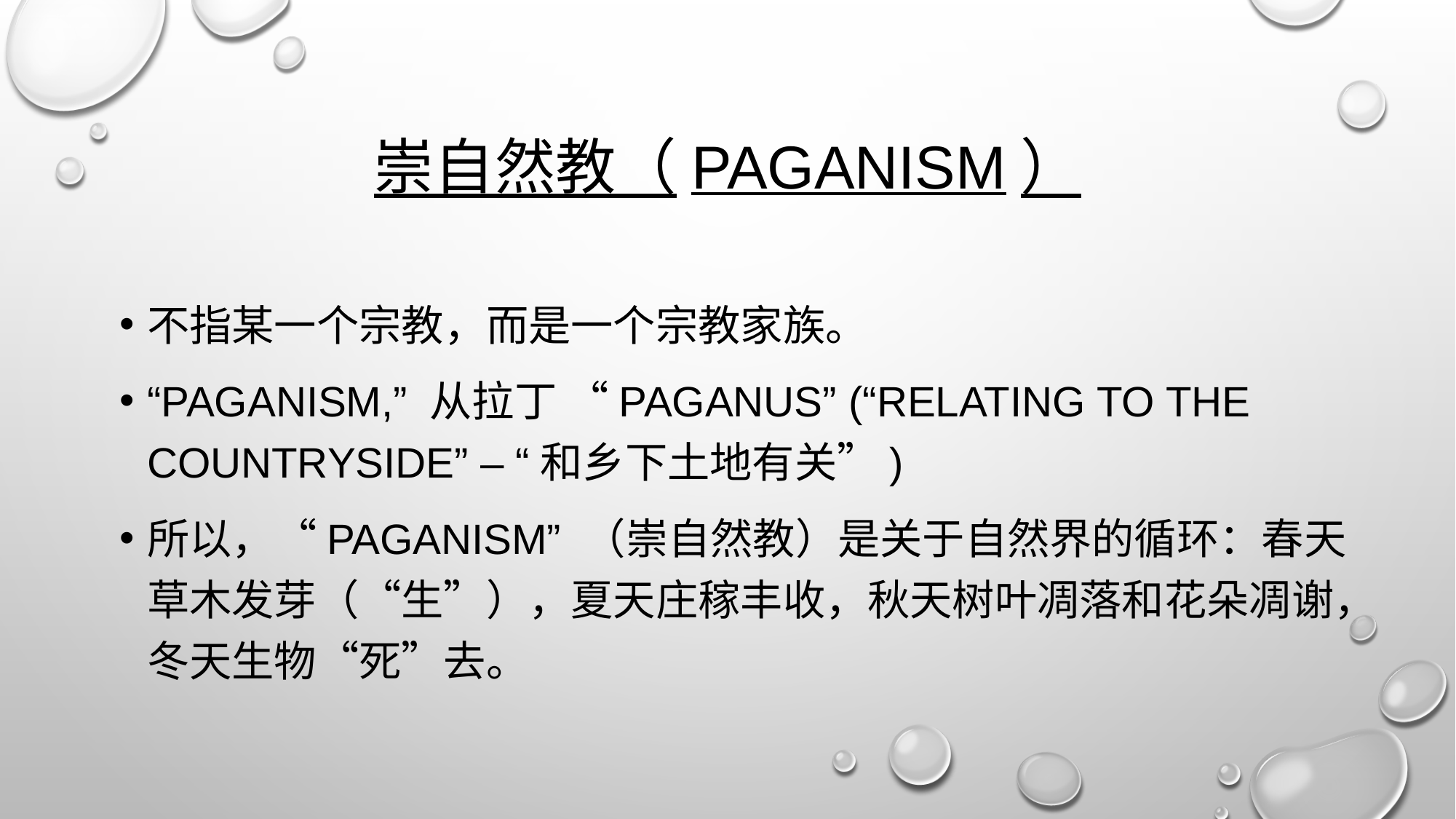

# 崇自然教（Paganism）
不指某一个宗教，而是一个宗教家族。
“Paganism,” 从拉丁 “paganus” (“relating to the countryside” – “和乡下土地有关”)
所以，“Paganism” （崇自然教）是关于自然界的循环：春天草木发芽（“生”），夏天庄稼丰收，秋天树叶凋落和花朵凋谢，冬天生物“死”去。